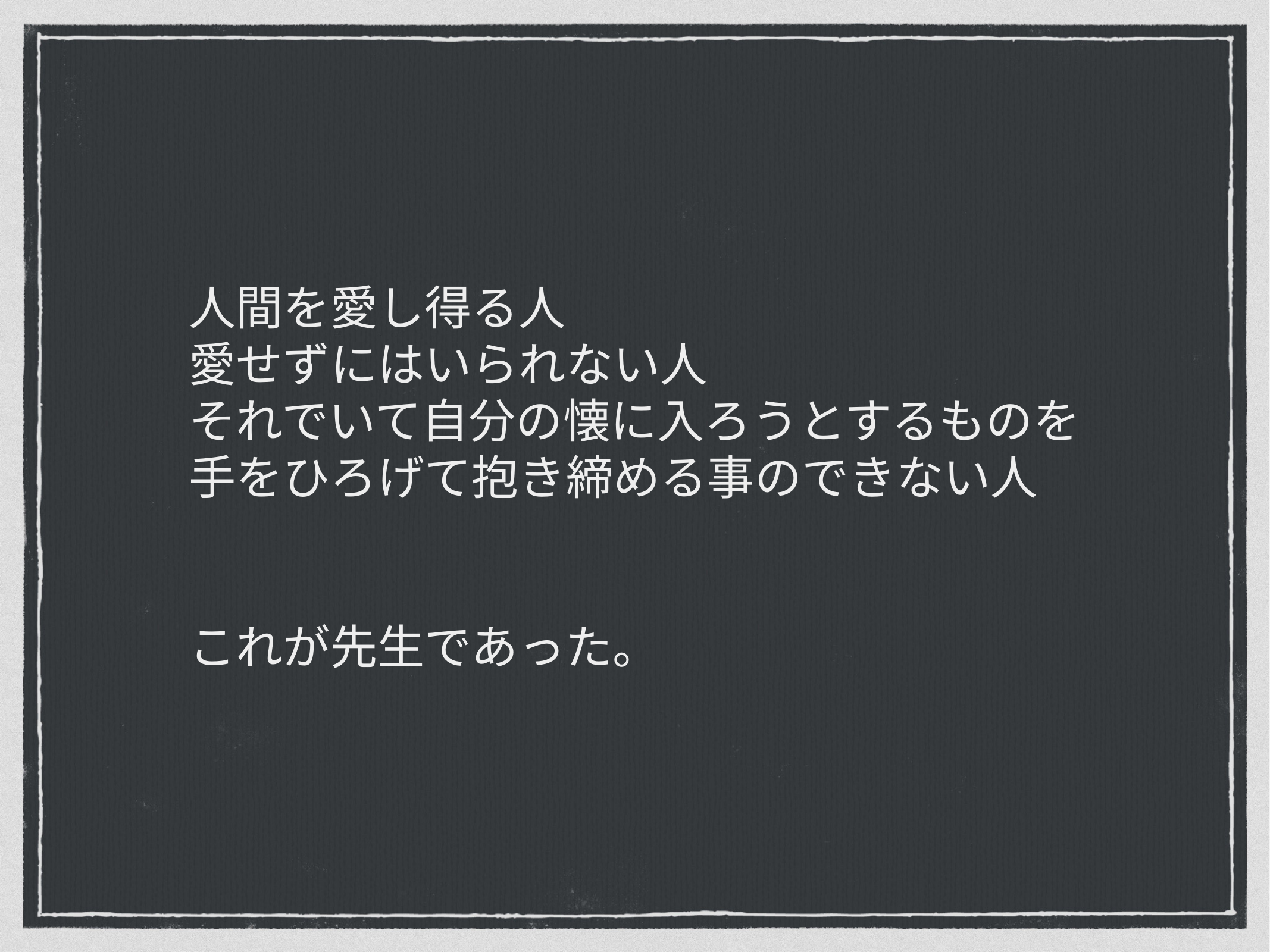

人間を愛し得る人
愛せずにはいられない人
それでいて自分の懐に入ろうとするものを
手をひろげて抱き締める事のできない人

これが先生であった。